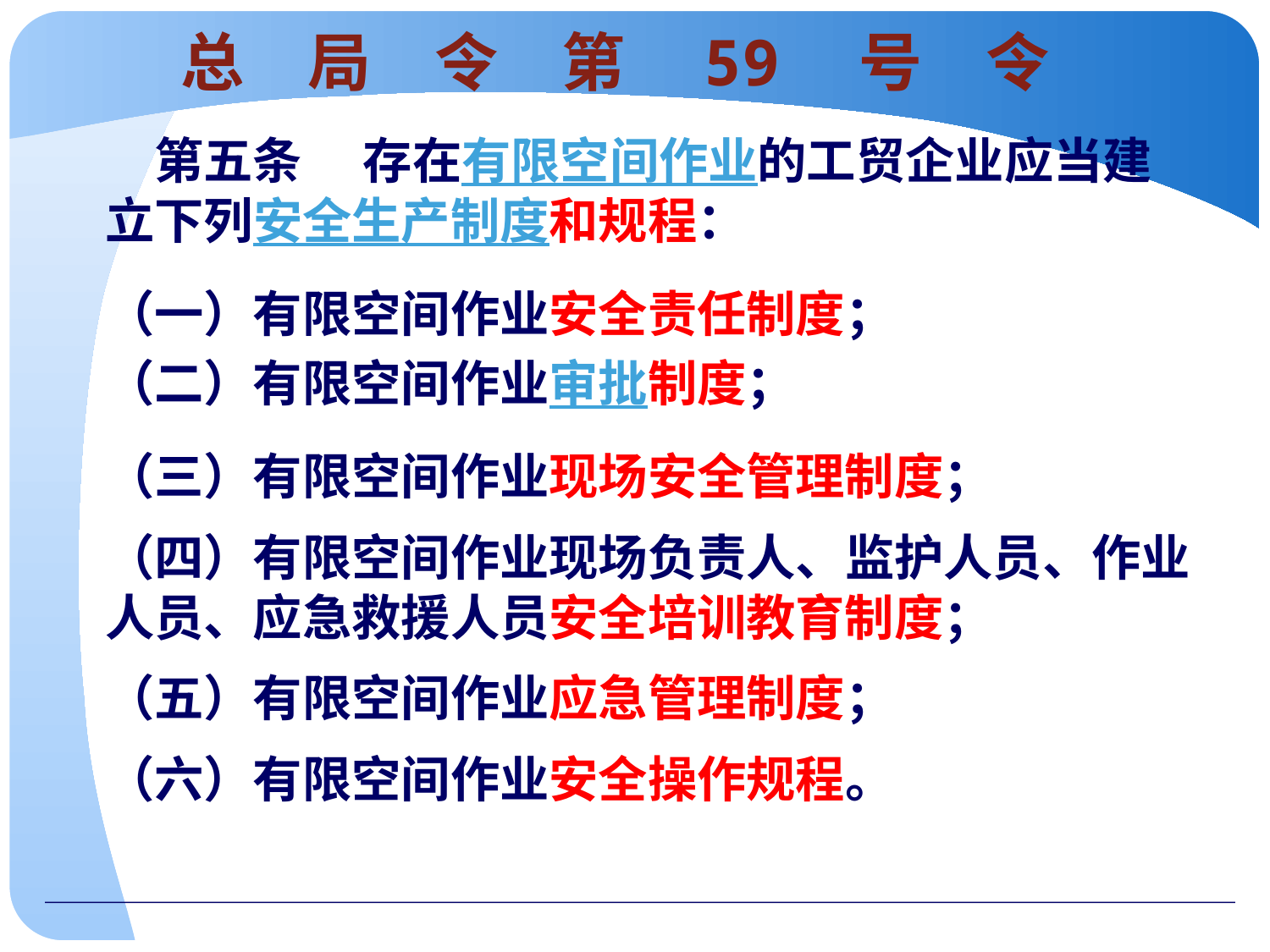

总　局　令　第　59　号　令
　第五条　 存在有限空间作业的工贸企业应当建立下列安全生产制度和规程：
（一）有限空间作业安全责任制度；
（二）有限空间作业审批制度；
（三）有限空间作业现场安全管理制度；
（四）有限空间作业现场负责人、监护人员、作业人员、应急救援人员安全培训教育制度；
（五）有限空间作业应急管理制度；
（六）有限空间作业安全操作规程。

50